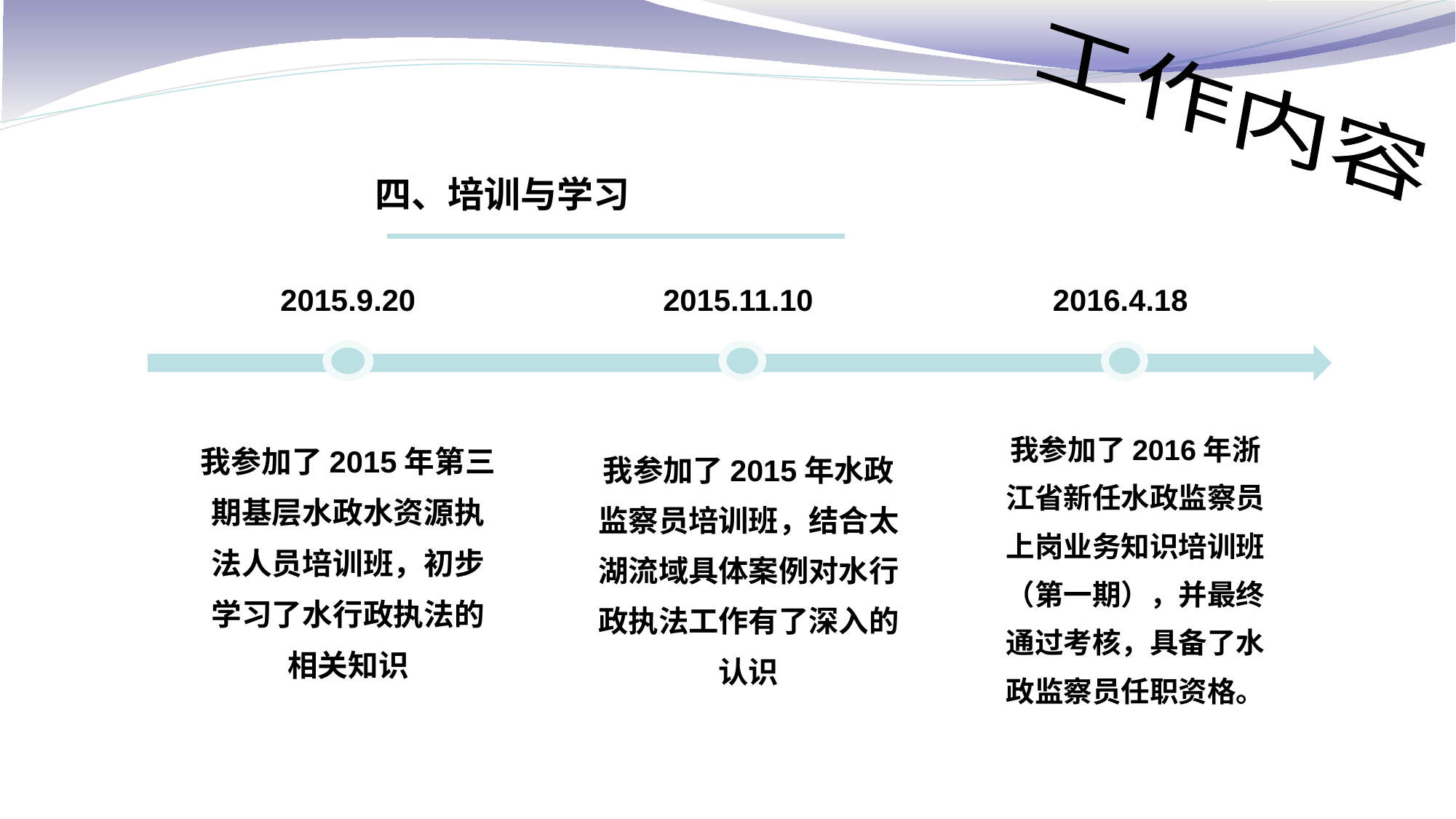

工作内容
四、培训与学习
2015.9.20

我参加了2015年第三期基层水政水资源执法人员培训班，初步学习了水行政执法的相关知识
2015.11.10

我参加了2015年水政监察员培训班，结合太湖流域具体案例对水行政执法工作有了深入的认识
2016.4.18

我参加了2016年浙江省新任水政监察员上岗业务知识培训班（第一期），并最终通过考核，具备了水政监察员任职资格。